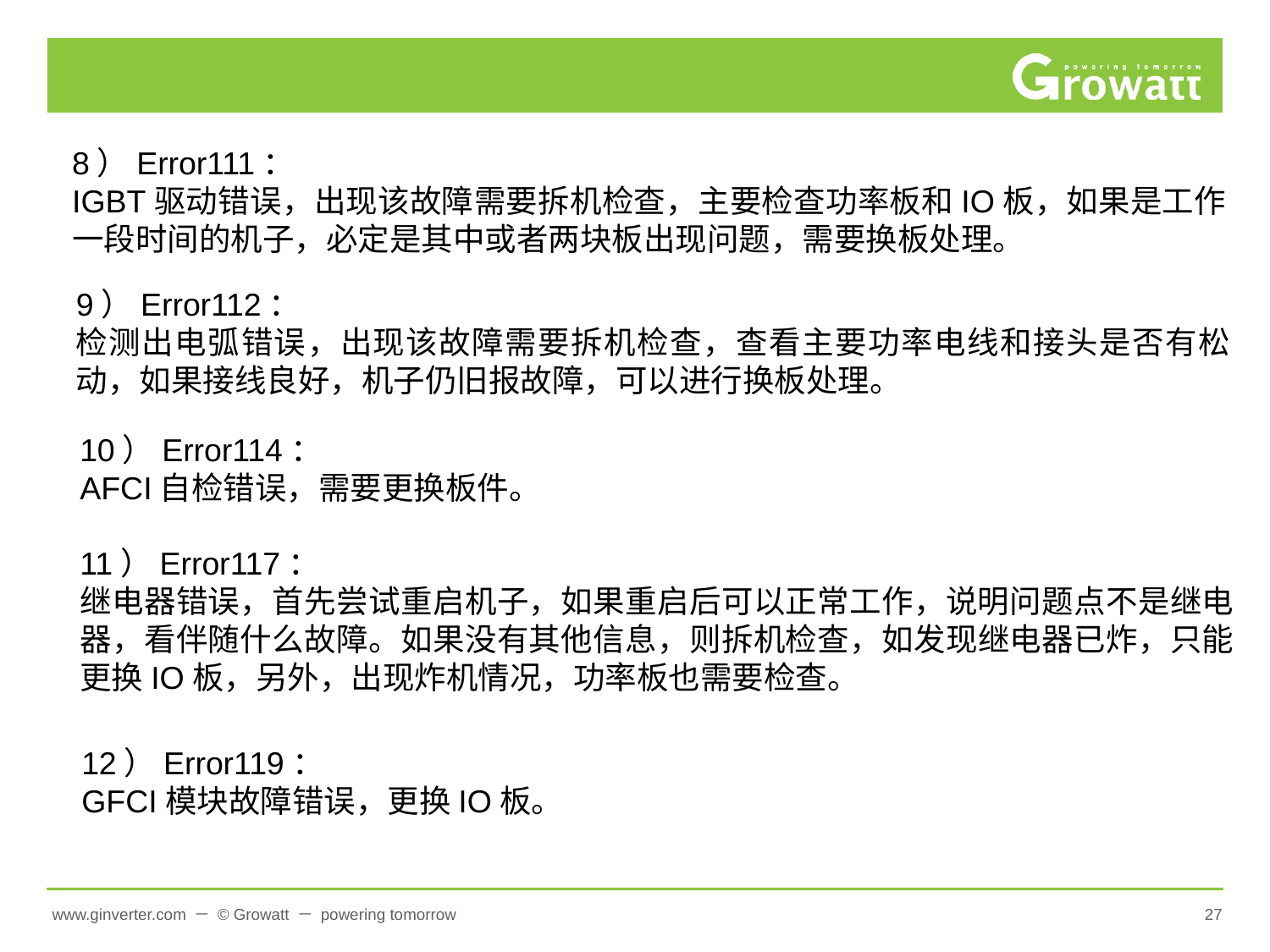

#
8）Error111：
IGBT驱动错误，出现该故障需要拆机检查，主要检查功率板和IO板，如果是工作一段时间的机子，必定是其中或者两块板出现问题，需要换板处理。

9）Error112：
检测出电弧错误，出现该故障需要拆机检查，查看主要功率电线和接头是否有松动，如果接线良好，机子仍旧报故障，可以进行换板处理。
10）Error114：
AFCI自检错误，需要更换板件。
11）Error117：
继电器错误，首先尝试重启机子，如果重启后可以正常工作，说明问题点不是继电器，看伴随什么故障。如果没有其他信息，则拆机检查，如发现继电器已炸，只能更换IO板，另外，出现炸机情况，功率板也需要检查。
12）Error119：
GFCI模块故障错误，更换IO板。